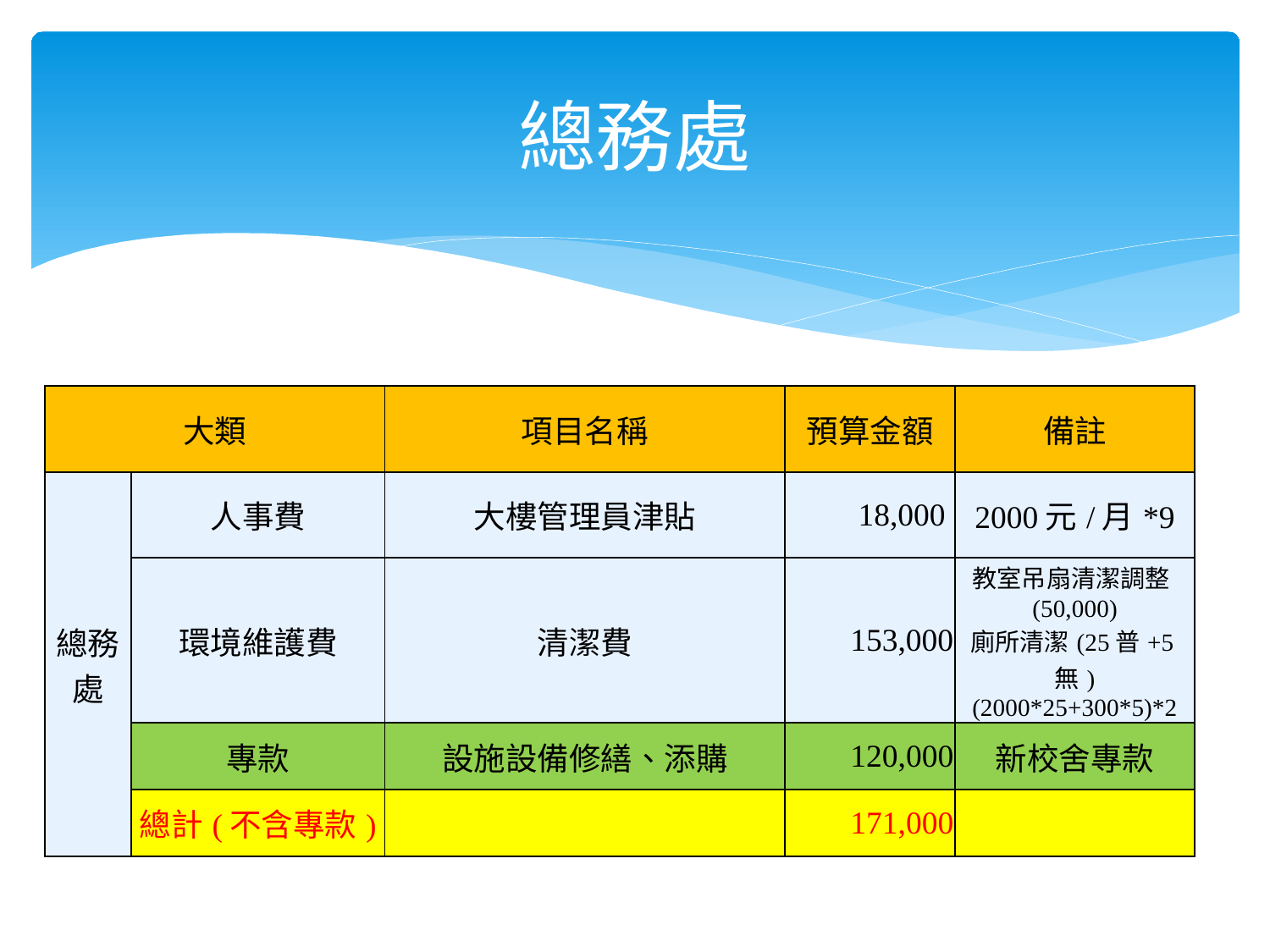

# 總務處
| 大類 |  | 項目名稱 | 預算金額 | 備註 |
| --- | --- | --- | --- | --- |
| 總務處 | 人事費 | 大樓管理員津貼 | 18,000 | 2000元/月\*9 |
|  | 環境維護費 | 清潔費 | 153,000 | 教室吊扇清潔調整(50,000) 廁所清潔(25普+5無) (2000\*25+300\*5)\*2 |
|  | 專款 | 設施設備修繕、添購 | 120,000 | 新校舍專款 |
|  | 總計(不含專款) |  | 171,000 |  |